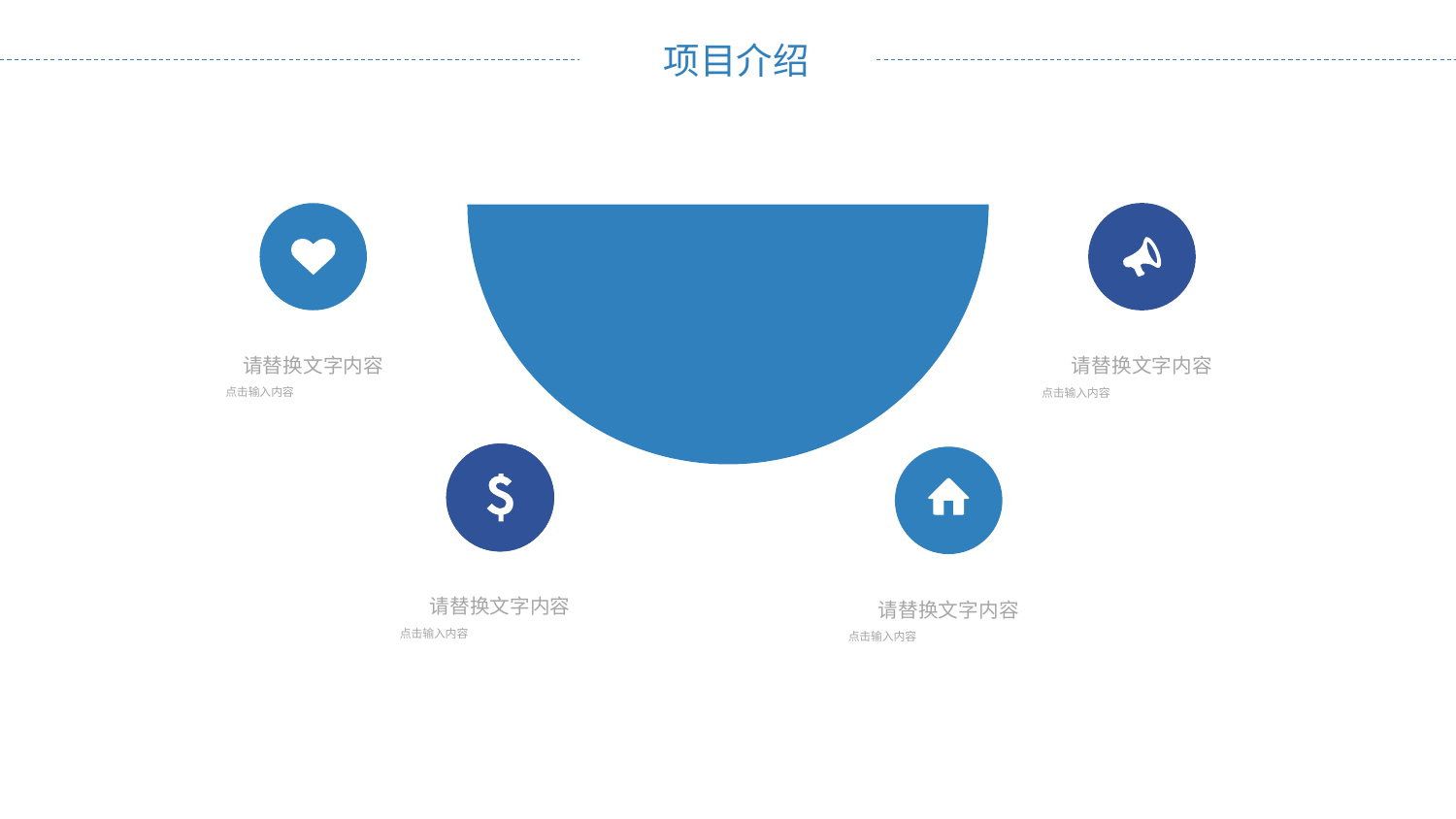

请替换文字内容
请替换文字内容
点击输入内容
点击输入内容

请替换文字内容
请替换文字内容
点击输入内容
点击输入内容